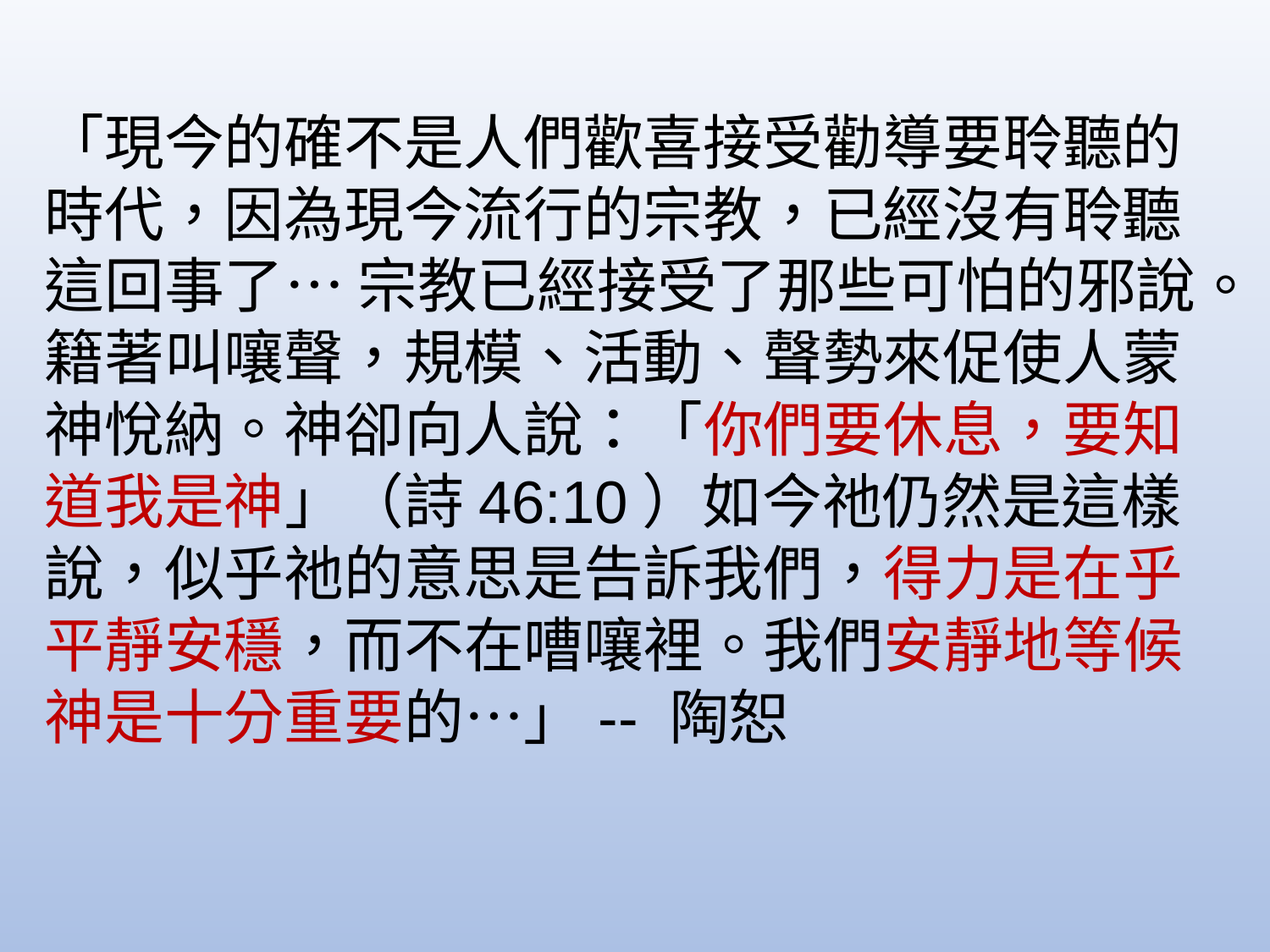

「現今的確不是人們歡喜接受勸導要聆聽的時代，因為現今流行的宗教，已經沒有聆聽這回事了… 宗教已經接受了那些可怕的邪說。籍著叫嚷聲，規模、活動、聲勢來促使人蒙神悅納。神卻向人說：「你們要休息，要知道我是神」（詩46:10）如今祂仍然是這樣說，似乎祂的意思是告訴我們，得力是在乎平靜安穩，而不在嘈嚷裡。我們安靜地等候神是十分重要的…」-- 陶恕